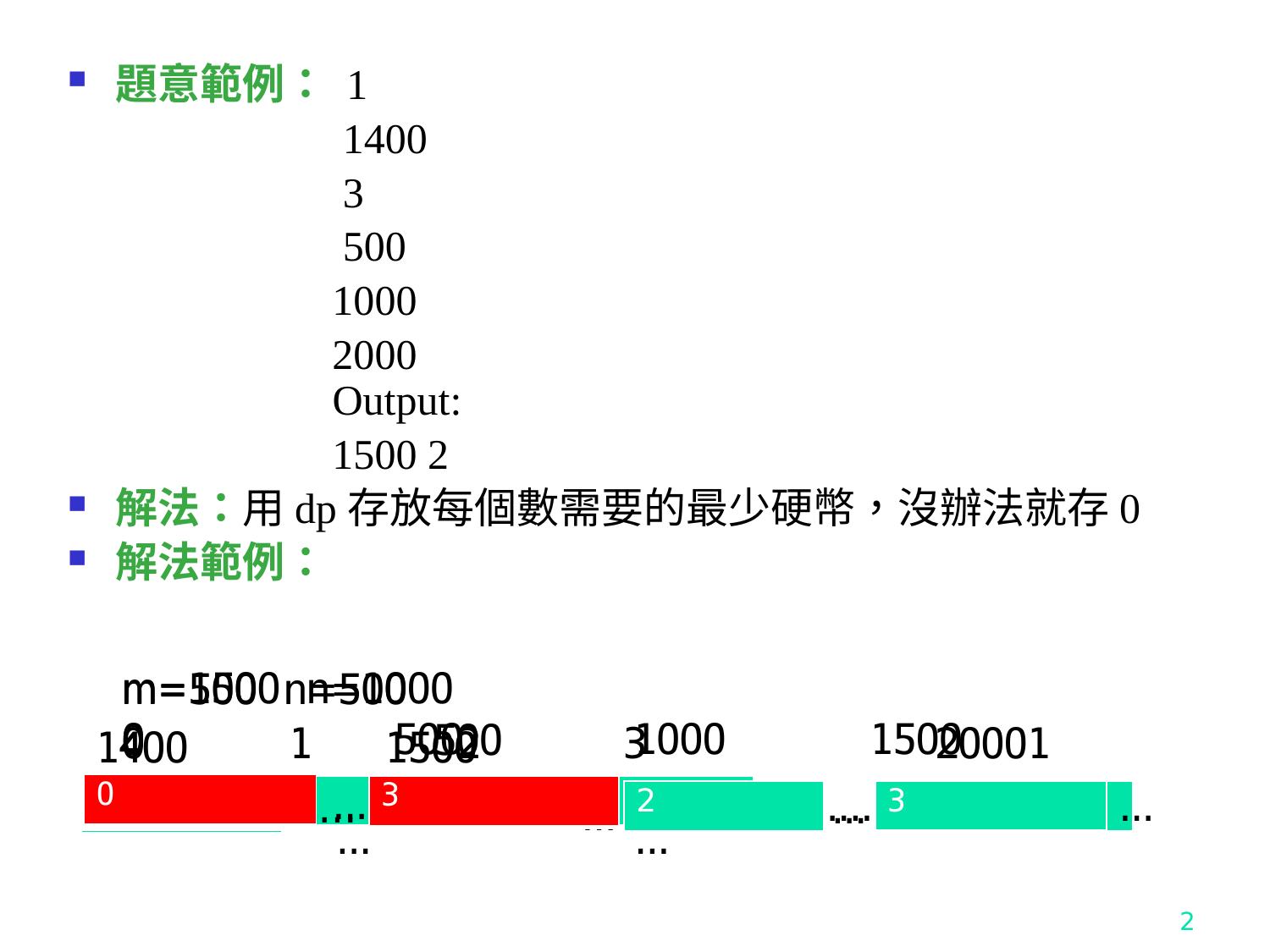

題意範例： 1
                          1400
                          3
                          500
                         1000
                         2000
                         Output:
                         1500 2
解法：用dp存放每個數需要的最少硬幣，沒辦法就存0
解法範例：
…
m=1500  n=1000
0                   500             1000           1500
…
…
…
...
m=500  n=500
0                      500
…
…
0           1           2           3                      20001
……
1400               1500
…
| 0 |
| --- |
| 3 |
| --- |
| 1 | 0 | 0 | 0 |
| --- | --- | --- | --- |
| 1 |
| --- |
| 2 |
| --- |
| 2 |
| --- |
| 0 |
| --- |
| 3 |
| --- |
| 2 |
| --- |
| 1 |
| --- |
2